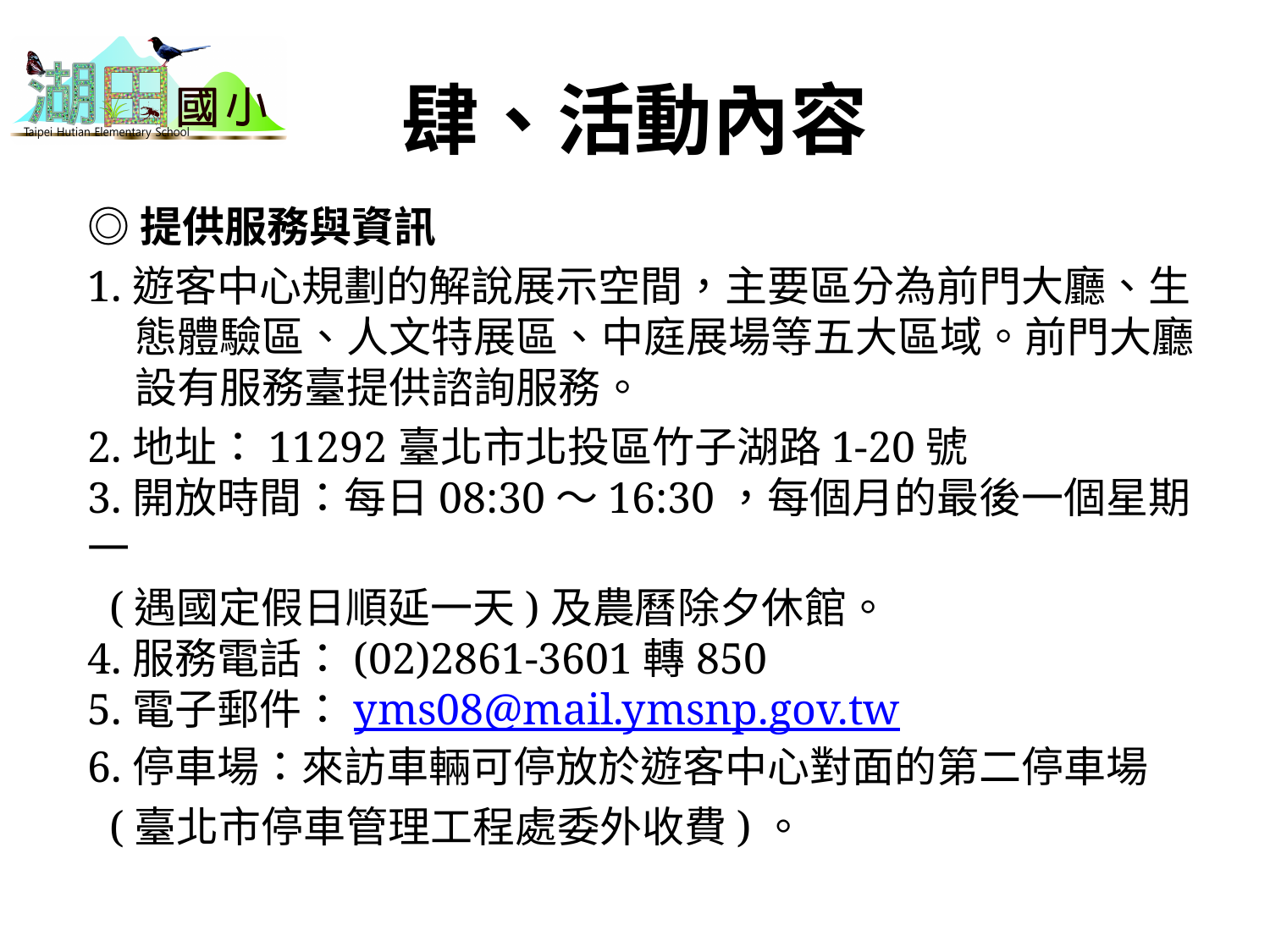

# 肆、活動內容
◎提供服務與資訊
1.遊客中心規劃的解說展示空間，主要區分為前門大廳、生態體驗區、人文特展區、中庭展場等五大區域。前門大廳設有服務臺提供諮詢服務。
2.地址：11292臺北市北投區竹子湖路1-20號
3.開放時間：每日08:30～16:30，每個月的最後一個星期一
  (遇國定假日順延一天)及農曆除夕休館。
4.服務電話：(02)2861-3601轉850
5.電子郵件：yms08@mail.ymsnp.gov.tw
6.停車場：來訪車輛可停放於遊客中心對面的第二停車場
  (臺北市停車管理工程處委外收費)。